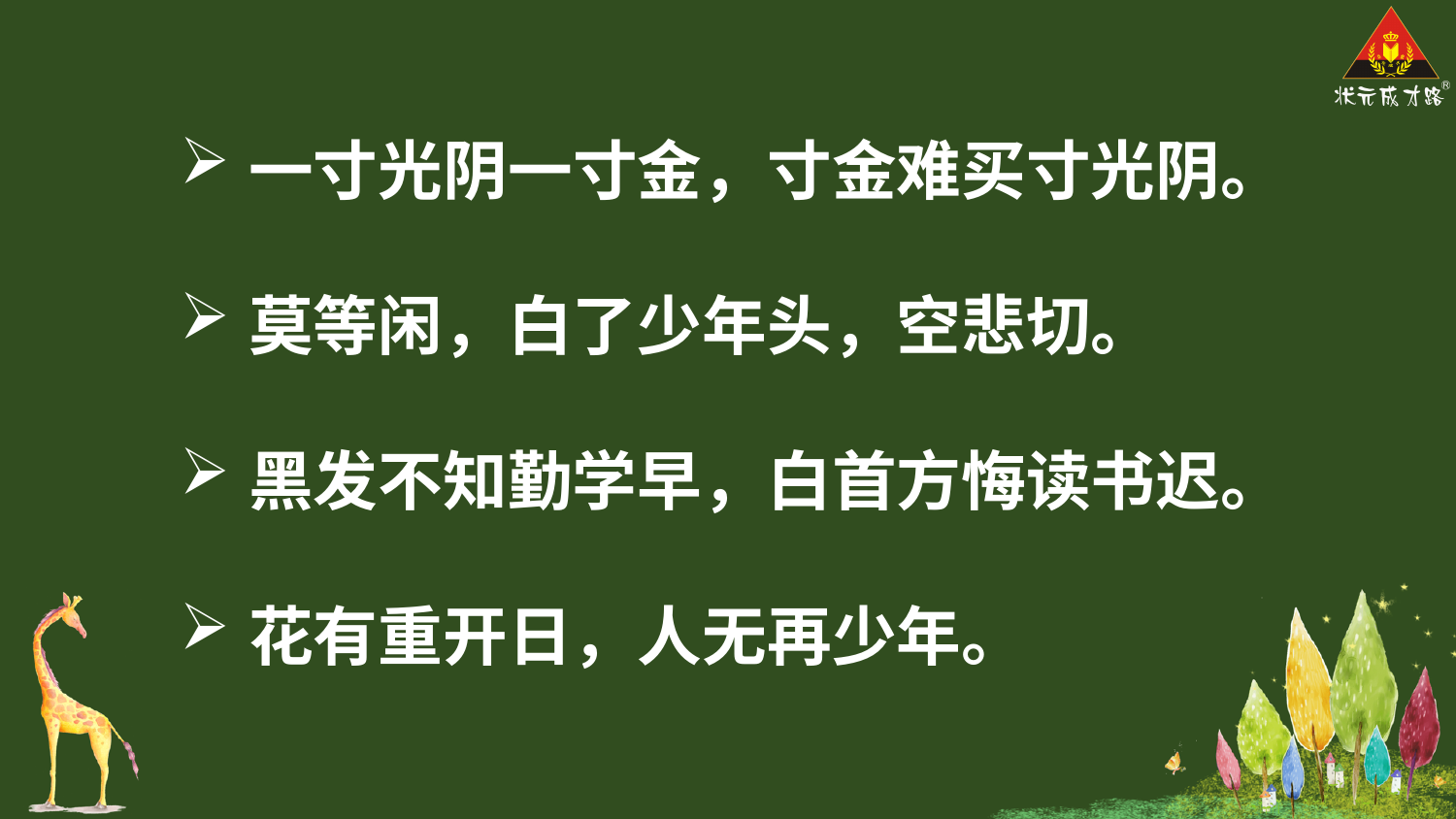

一寸光阴一寸金，寸金难买寸光阴。

莫等闲，白了少年头，空悲切。

黑发不知勤学早，白首方悔读书迟。

花有重开日，人无再少年。